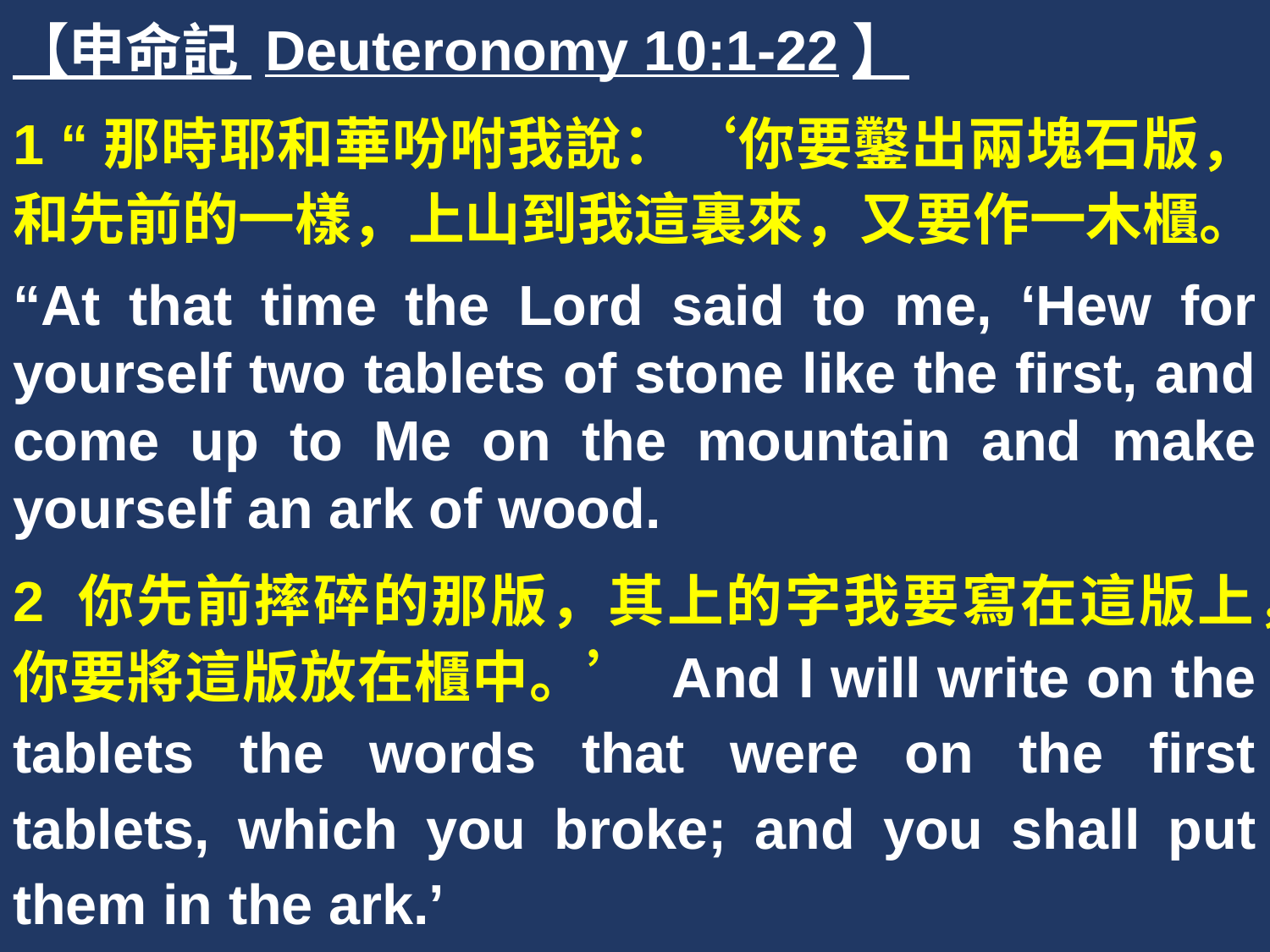

【申命記 Deuteronomy 10:1-22】
1 “那時耶和華吩咐我說：‘你要鑿出兩塊石版，和先前的一樣，上山到我這裏來，又要作一木櫃。
“At that time the Lord said to me, ‘Hew for yourself two tablets of stone like the first, and come up to Me on the mountain and make yourself an ark of wood.
2 你先前摔碎的那版，其上的字我要寫在這版上，你要將這版放在櫃中。’ And I will write on the tablets the words that were on the first tablets, which you broke; and you shall put them in the ark.’